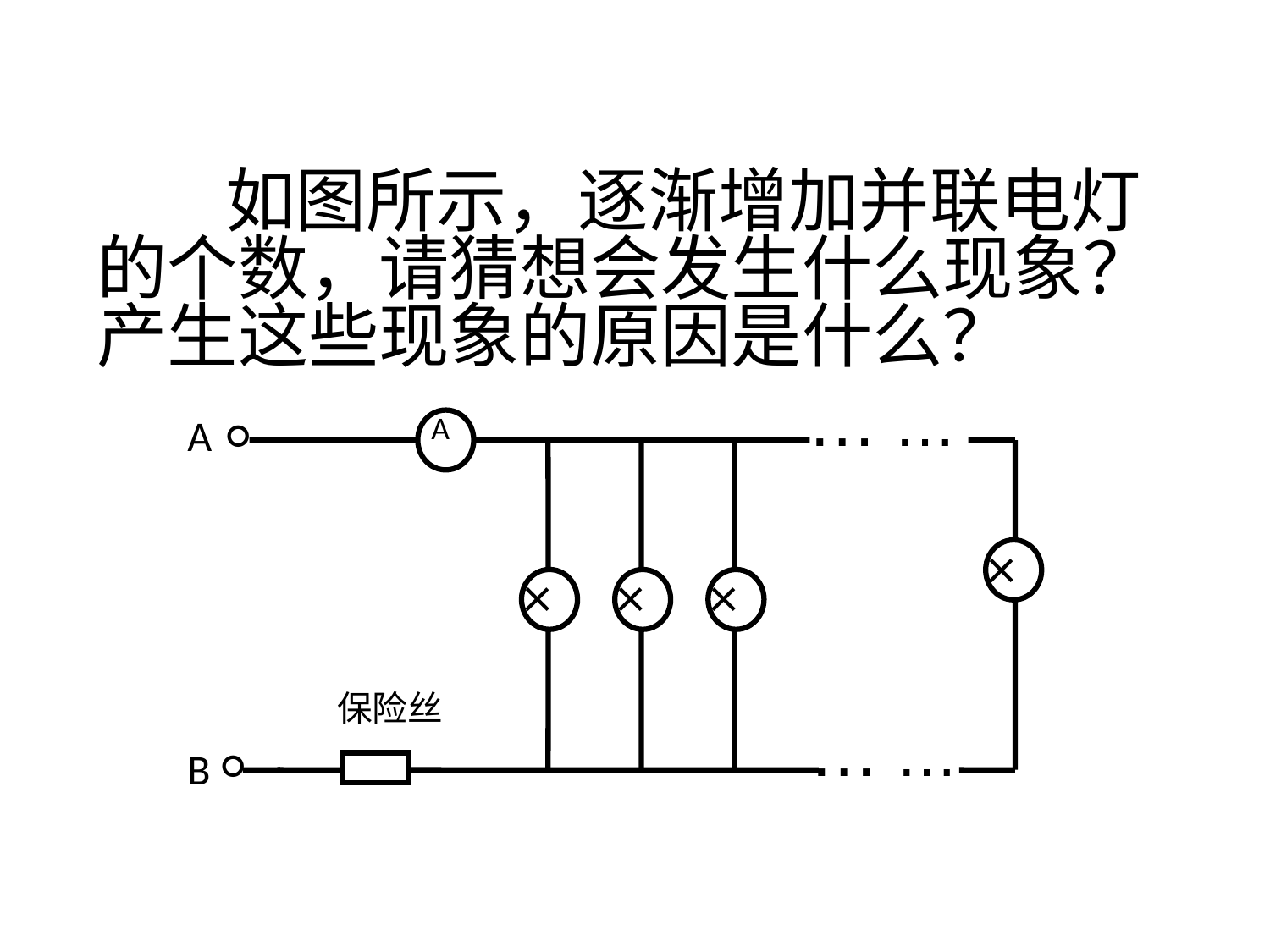

如图所示，逐渐增加并联电灯的个数，请猜想会发生什么现象？产生这些现象的原因是什么？
。
A
。
B
… …
A

×

×

×

×

保险丝
… …